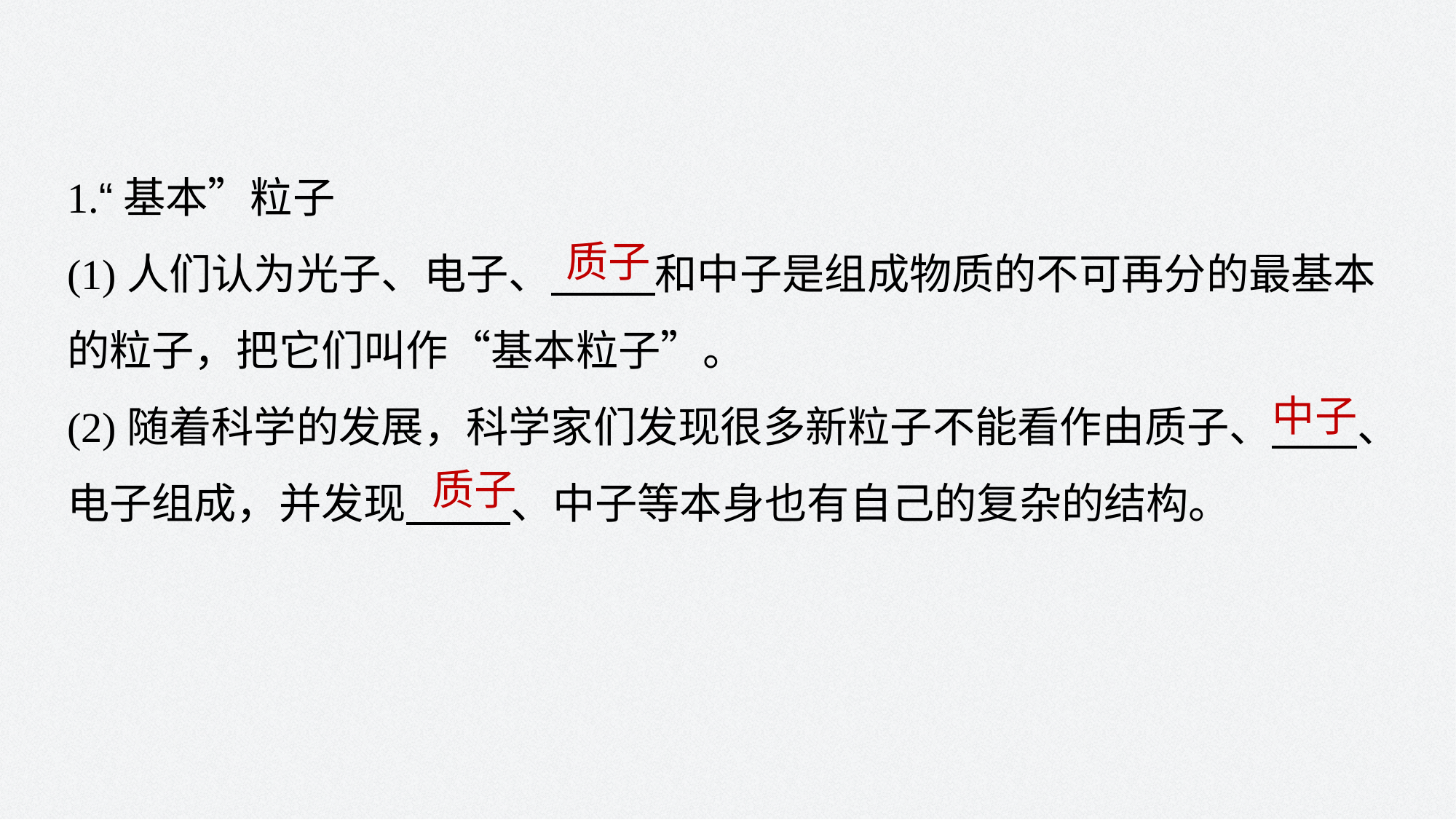

1.“基本”粒子
(1)人们认为光子、电子、           和中子是组成物质的不可再分的最基本的粒子，把它们叫作“基本粒子”。
(2)随着科学的发展，科学家们发现很多新粒子不能看作由质子、         、电子组成，并发现           、中子等本身也有自己的复杂的结构。
质子
中子
质子